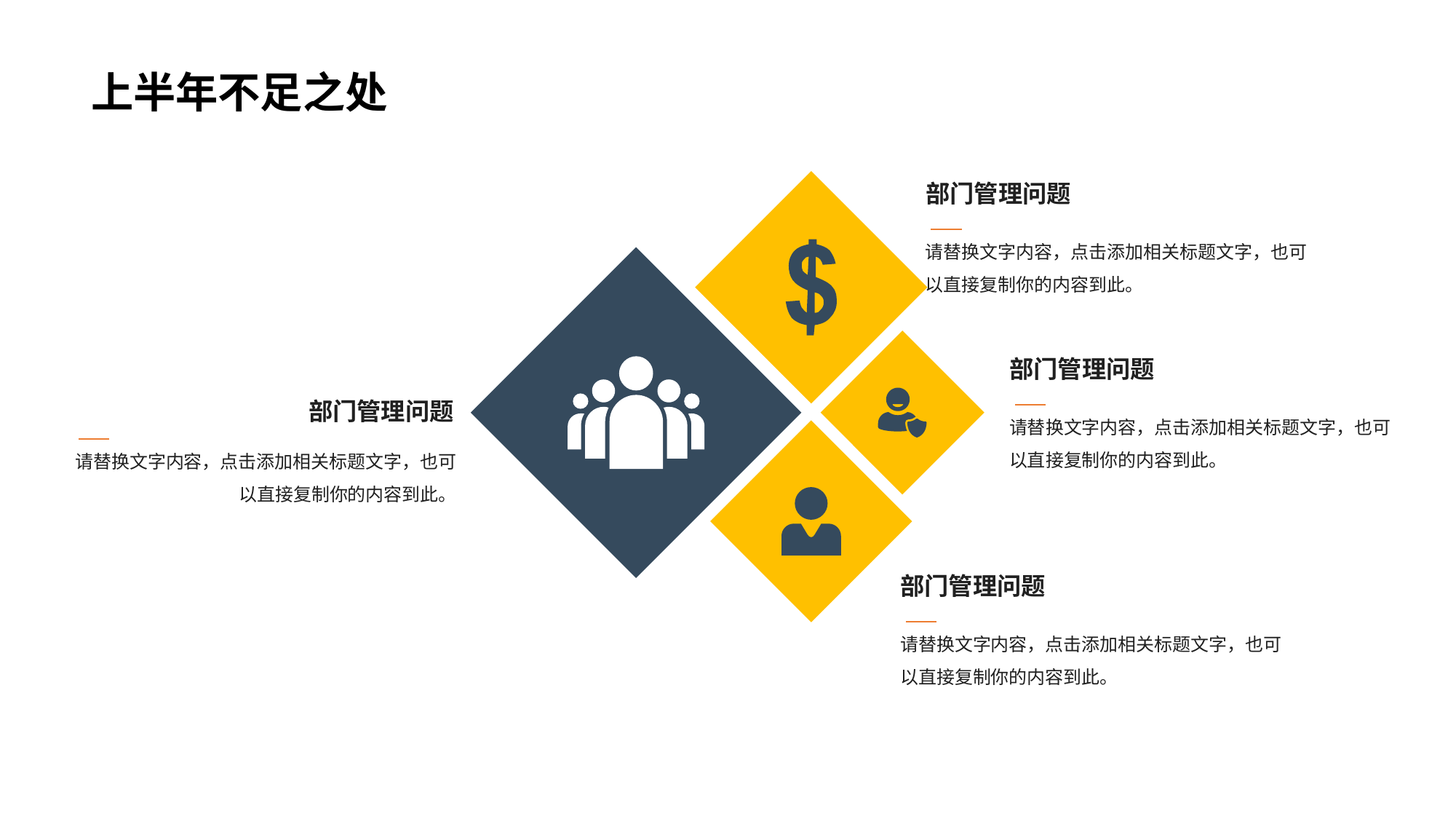

# 上半年不足之处

部门管理问题
请替换文字内容，点击添加相关标题文字，也可以直接复制你的内容到此。

部门管理问题
请替换文字内容，点击添加相关标题文字，也可以直接复制你的内容到此。

部门管理问题
请替换文字内容，点击添加相关标题文字，也可以直接复制你的内容到此。

部门管理问题
请替换文字内容，点击添加相关标题文字，也可以直接复制你的内容到此。